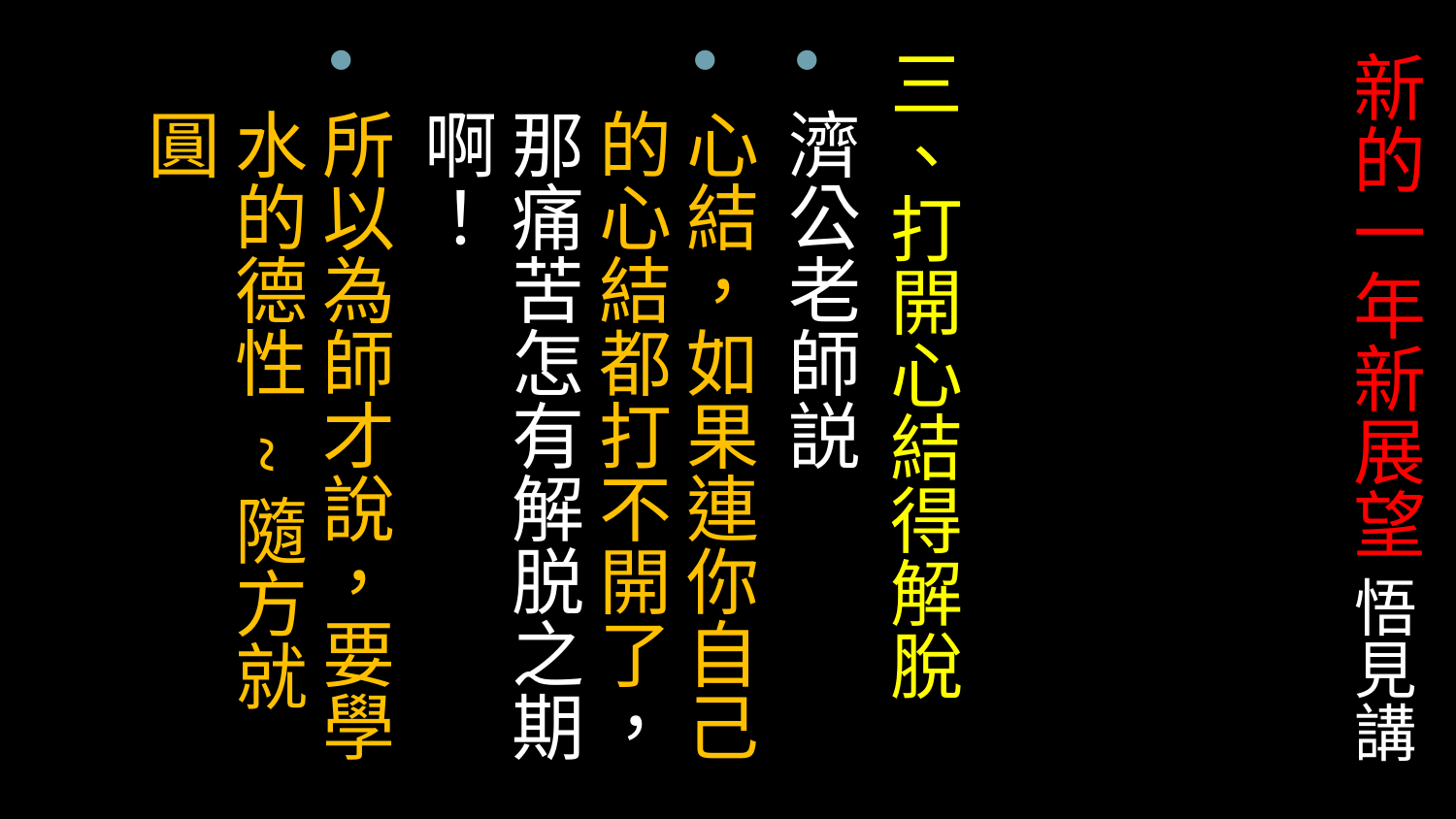

三、打開心結得解脫
濟公老師説
心結，如果連你自己的心結都打不開了，那痛苦怎有解脱之期啊！
所以為師才說，要學水的德性 ~隨方就圓

# 新的一年新展望 悟見講